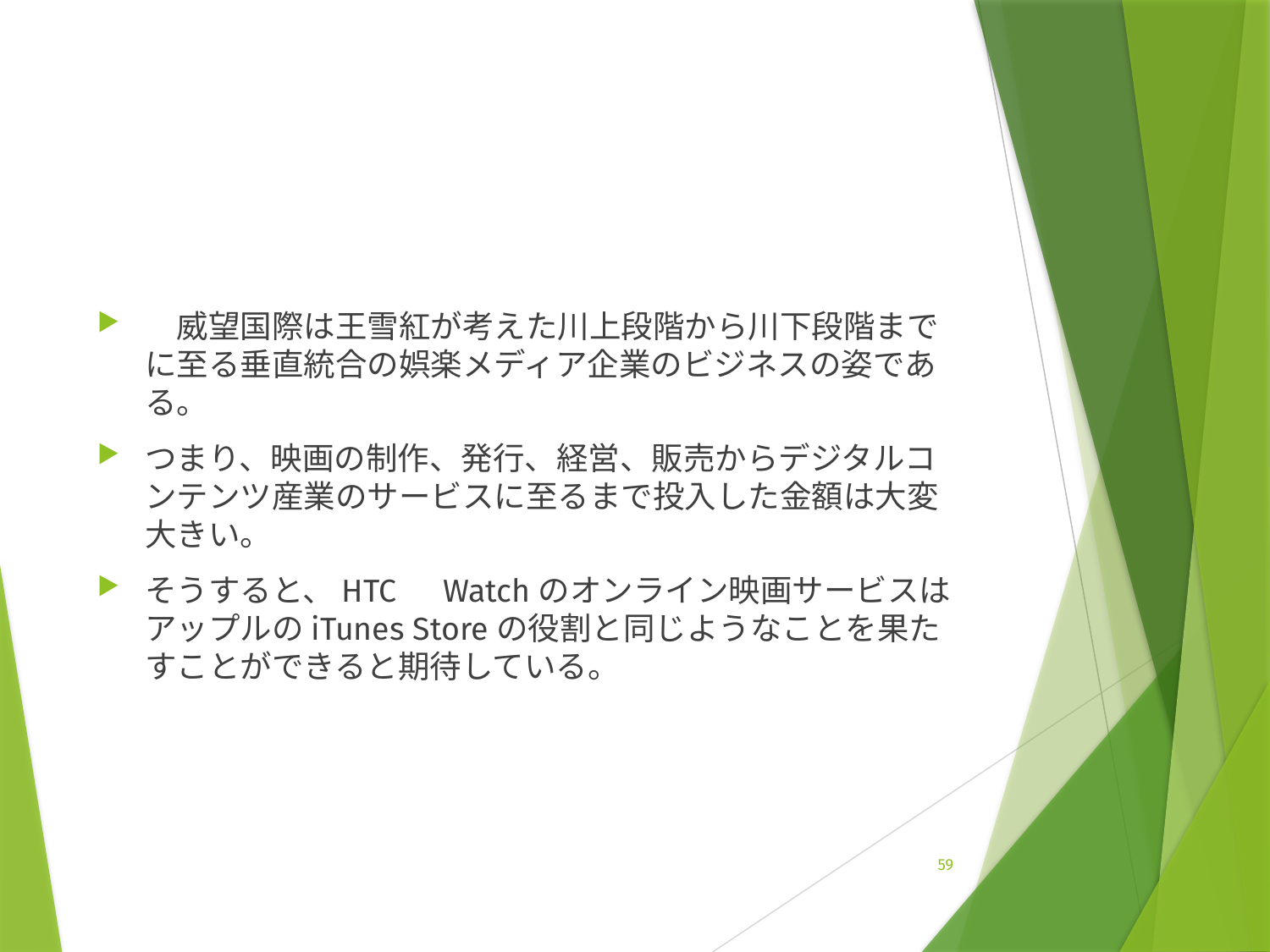

#
　威望国際は王雪紅が考えた川上段階から川下段階までに至る垂直統合の娯楽メディア企業のビジネスの姿である。
つまり、映画の制作、発行、経営、販売からデジタルコンテンツ産業のサービスに至るまで投入した金額は大変大きい。
そうすると、HTC　Watchのオンライン映画サービスはアップルのiTunes Storeの役割と同じようなことを果たすことができると期待している。

59